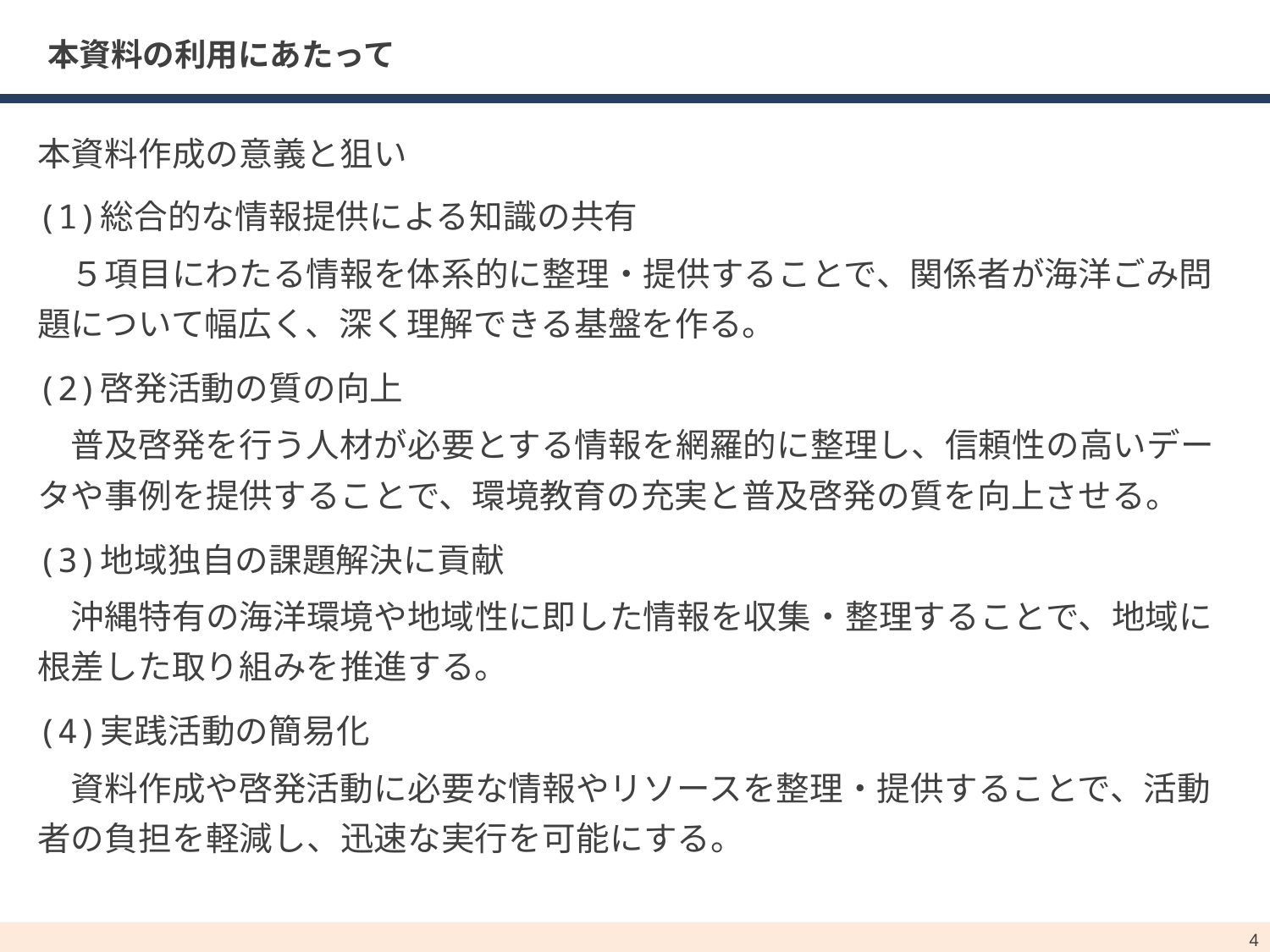

# 本資料の利用にあたって
本資料作成の意義と狙い
(1)総合的な情報提供による知識の共有
　５項目にわたる情報を体系的に整理・提供することで、関係者が海洋ごみ問題について幅広く、深く理解できる基盤を作る。
(2)啓発活動の質の向上
　普及啓発を行う人材が必要とする情報を網羅的に整理し、信頼性の高いデータや事例を提供することで、環境教育の充実と普及啓発の質を向上させる。
(3)地域独自の課題解決に貢献
　沖縄特有の海洋環境や地域性に即した情報を収集・整理することで、地域に根差した取り組みを推進する。
(4)実践活動の簡易化
　資料作成や啓発活動に必要な情報やリソースを整理・提供することで、活動者の負担を軽減し、迅速な実行を可能にする。